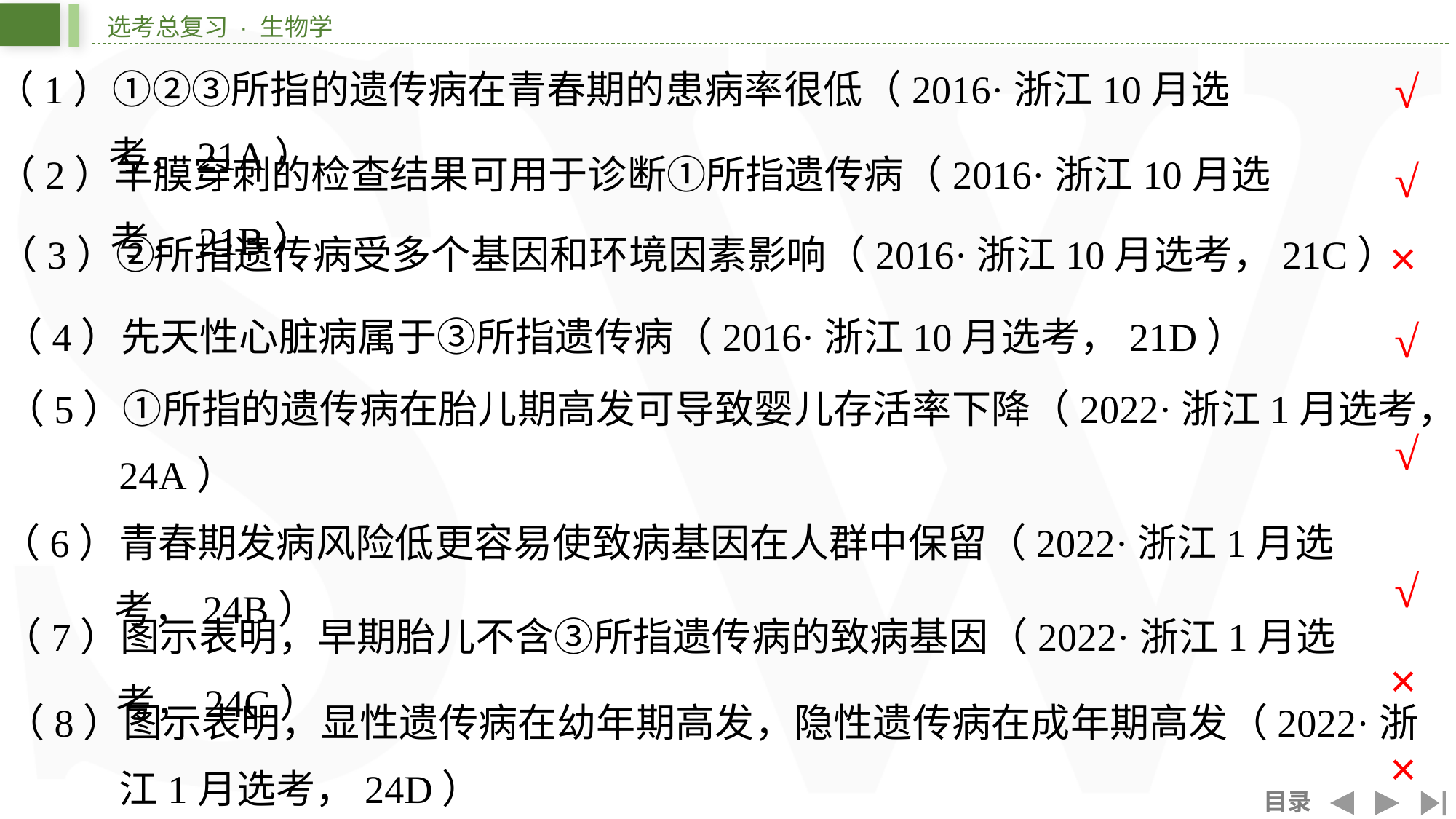

√
（1）①②③所指的遗传病在青春期的患病率很低（2016·浙江10月选考，21A）
√
（2）羊膜穿刺的检查结果可用于诊断①所指遗传病（2016·浙江10月选考，21B）
×
（3）②所指遗传病受多个基因和环境因素影响（2016·浙江10月选考，21C）
√
（4）先天性心脏病属于③所指遗传病（2016·浙江10月选考，21D）
（5）①所指的遗传病在胎儿期高发可导致婴儿存活率下降（2022·浙江1月选考，24A）
√
（6）青春期发病风险低更容易使致病基因在人群中保留（2022·浙江1月选考，24B）	　√
√
（7）图示表明，早期胎儿不含③所指遗传病的致病基因（2022·浙江1月选考，24C）
×
（8）图示表明，显性遗传病在幼年期高发，隐性遗传病在成年期高发（2022·浙江1月选考，24D）
×